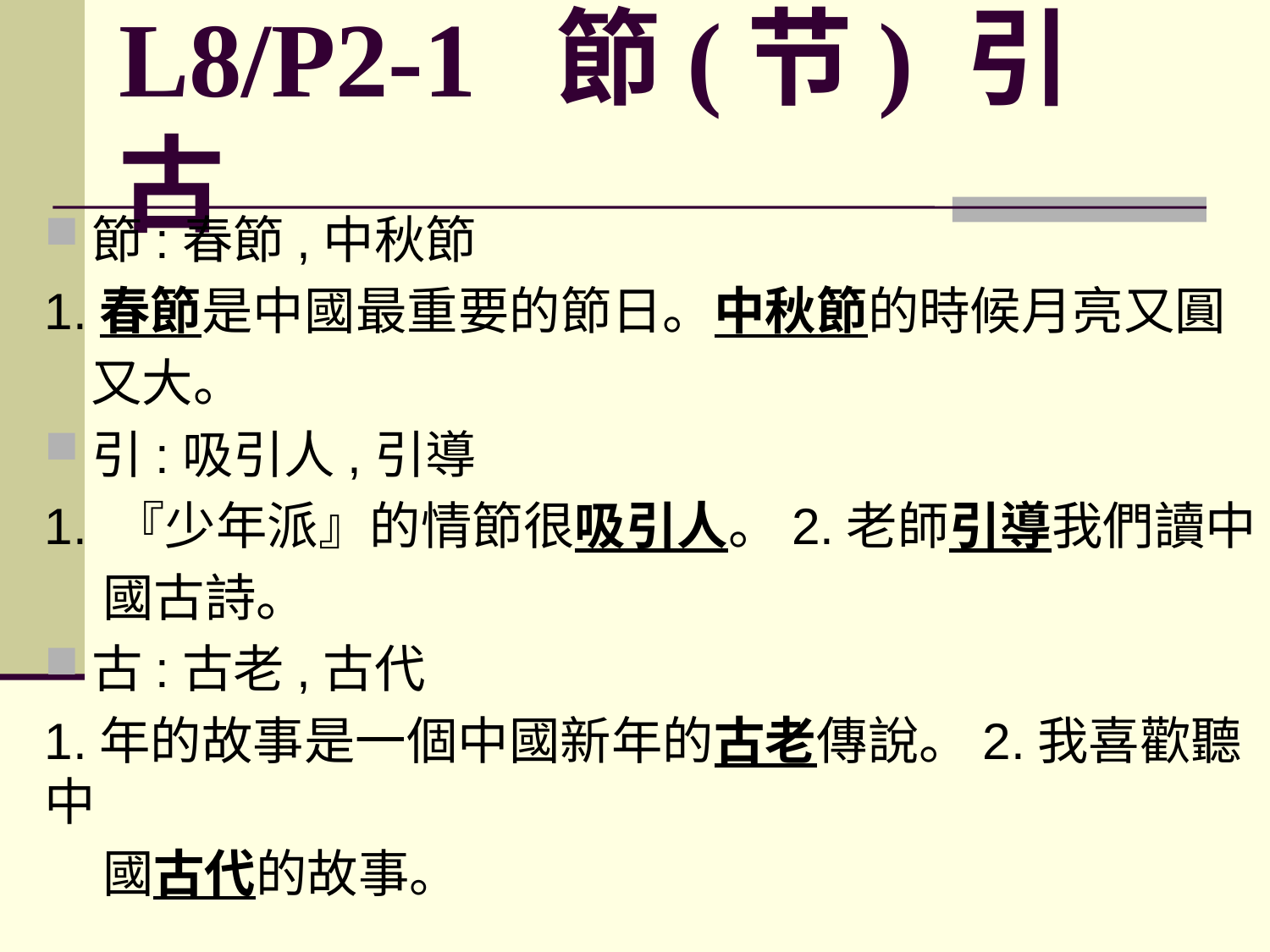

# L8/P2-1  節(节) 引 古
節:春節,中秋節
1.春節是中國最重要的節日。中秋節的時候月亮又圓
   又大。
引:吸引人,引導
1. 『少年派』的情節很吸引人。2.老師引導我們讀中
    國古詩。
古:古老,古代
1.年的故事是一個中國新年的古老傳說。2.我喜歡聽中
    國古代的故事。